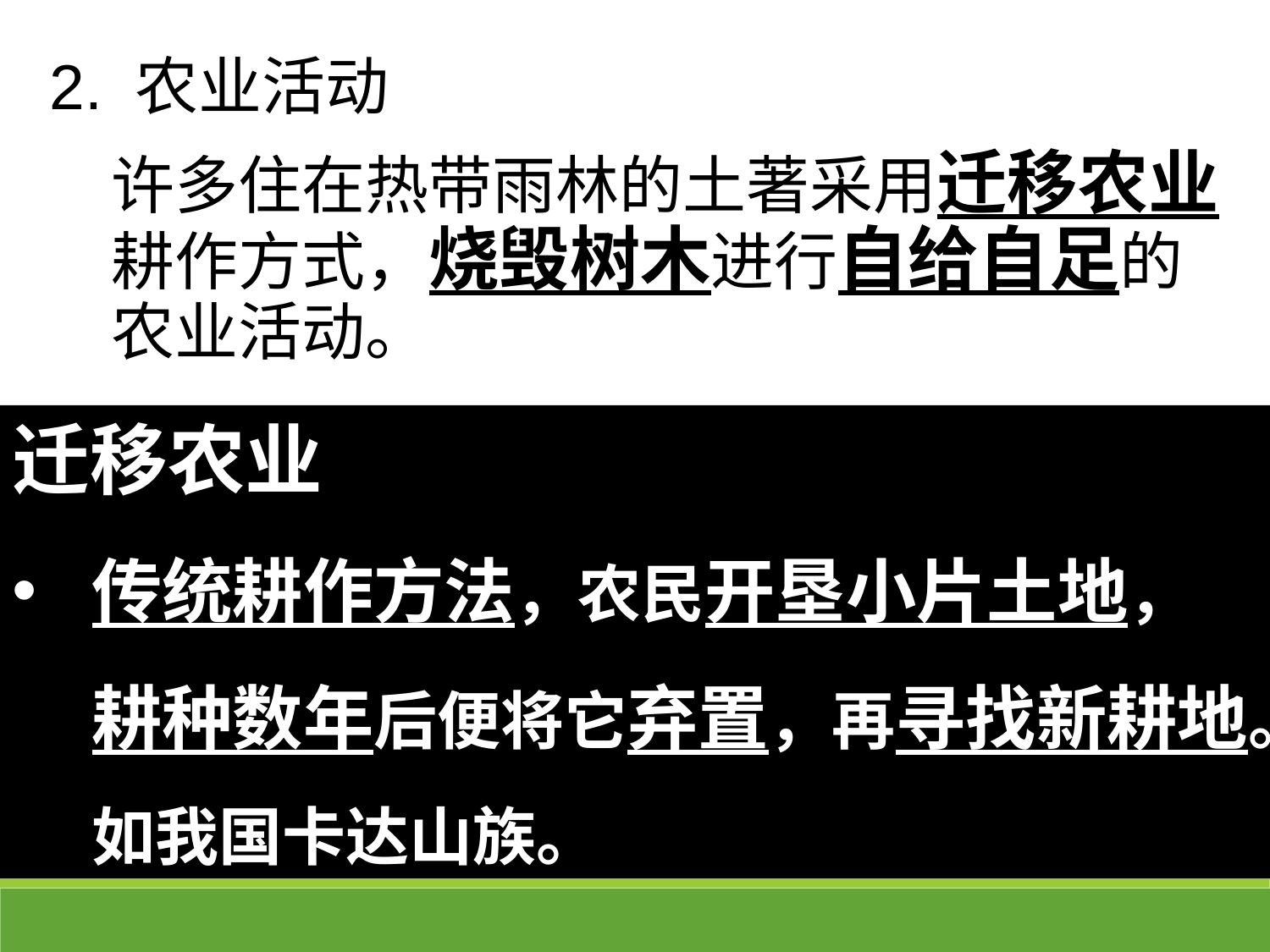

2. 农业活动
许多住在热带雨林的土著采用迁移农业耕作方式，烧毁树木进行自给自足的农业活动。
迁移农业
传统耕作方法，农民开垦小片土地，耕种数年后便将它弃置，再寻找新耕地。如我国卡达山族。